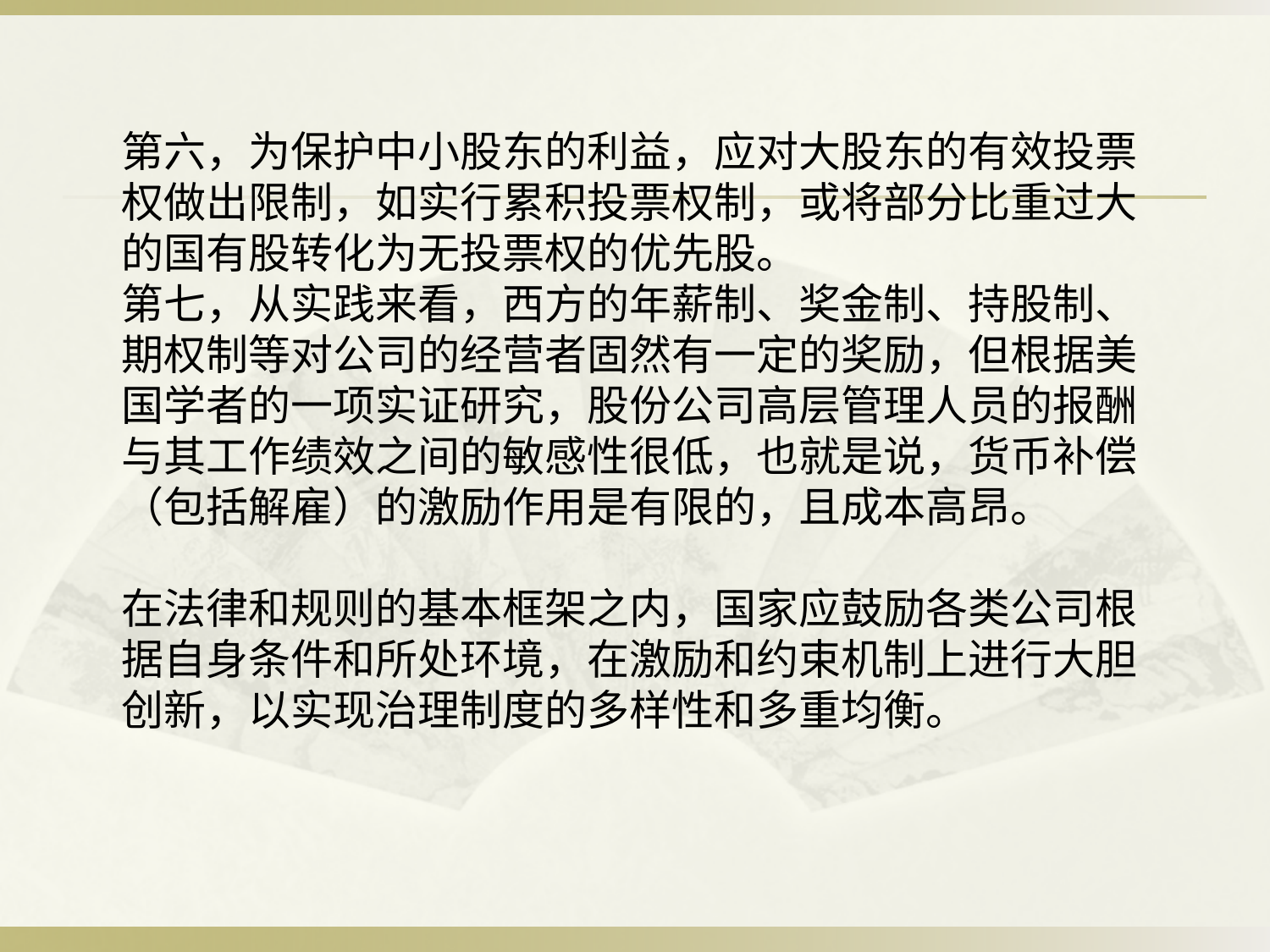

第六，为保护中小股东的利益，应对大股东的有效投票权做出限制，如实行累积投票权制，或将部分比重过大的国有股转化为无投票权的优先股。
第七，从实践来看，西方的年薪制、奖金制、持股制、期权制等对公司的经营者固然有一定的奖励，但根据美国学者的一项实证研究，股份公司高层管理人员的报酬与其工作绩效之间的敏感性很低，也就是说，货币补偿（包括解雇）的激励作用是有限的，且成本高昂。

在法律和规则的基本框架之内，国家应鼓励各类公司根据自身条件和所处环境，在激励和约束机制上进行大胆创新，以实现治理制度的多样性和多重均衡。